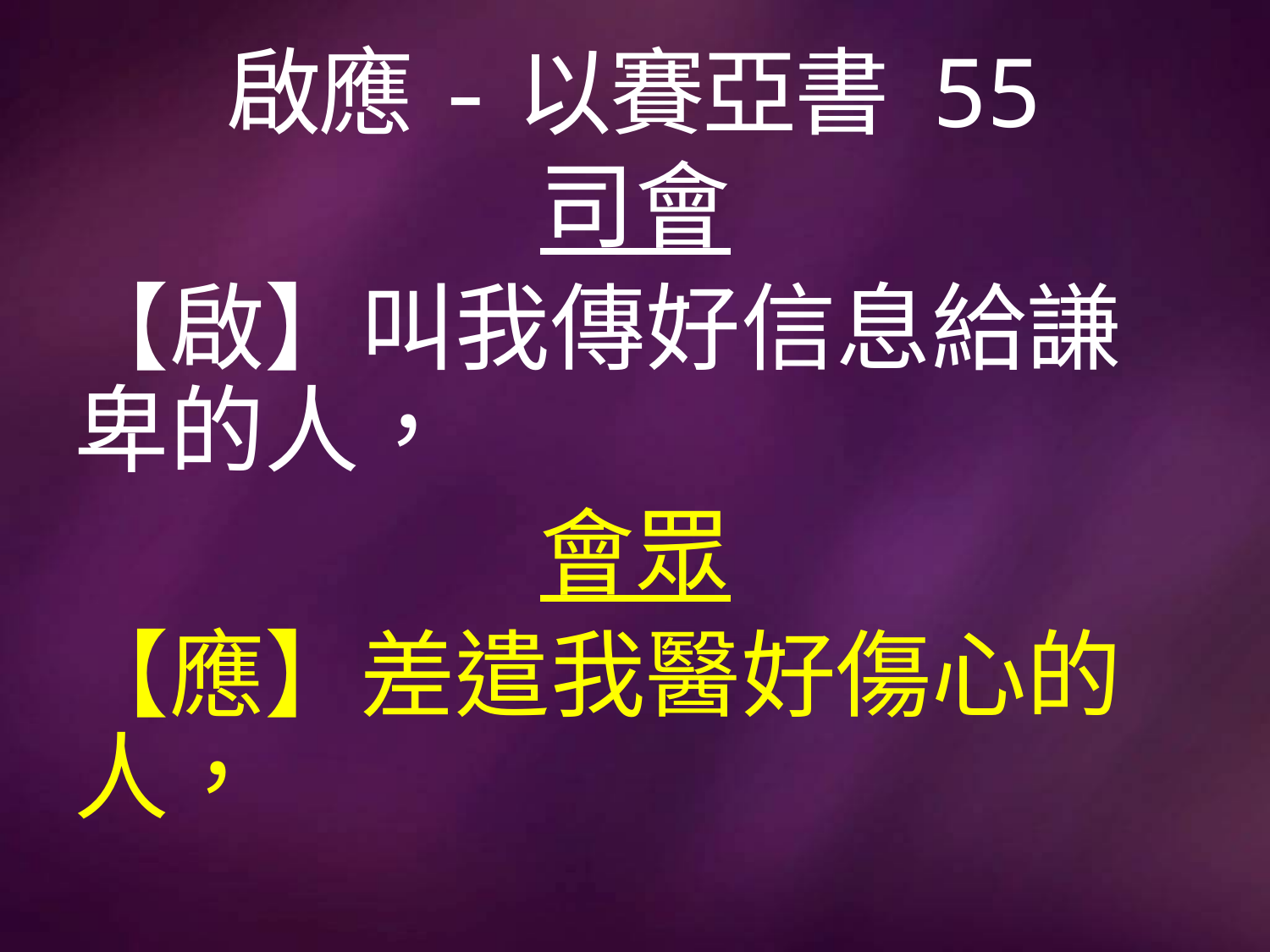

# 啟應-以賽亞書 55
司會
【啟】叫我傳好信息給謙卑的人，
會眾
【應】差遣我醫好傷心的人，